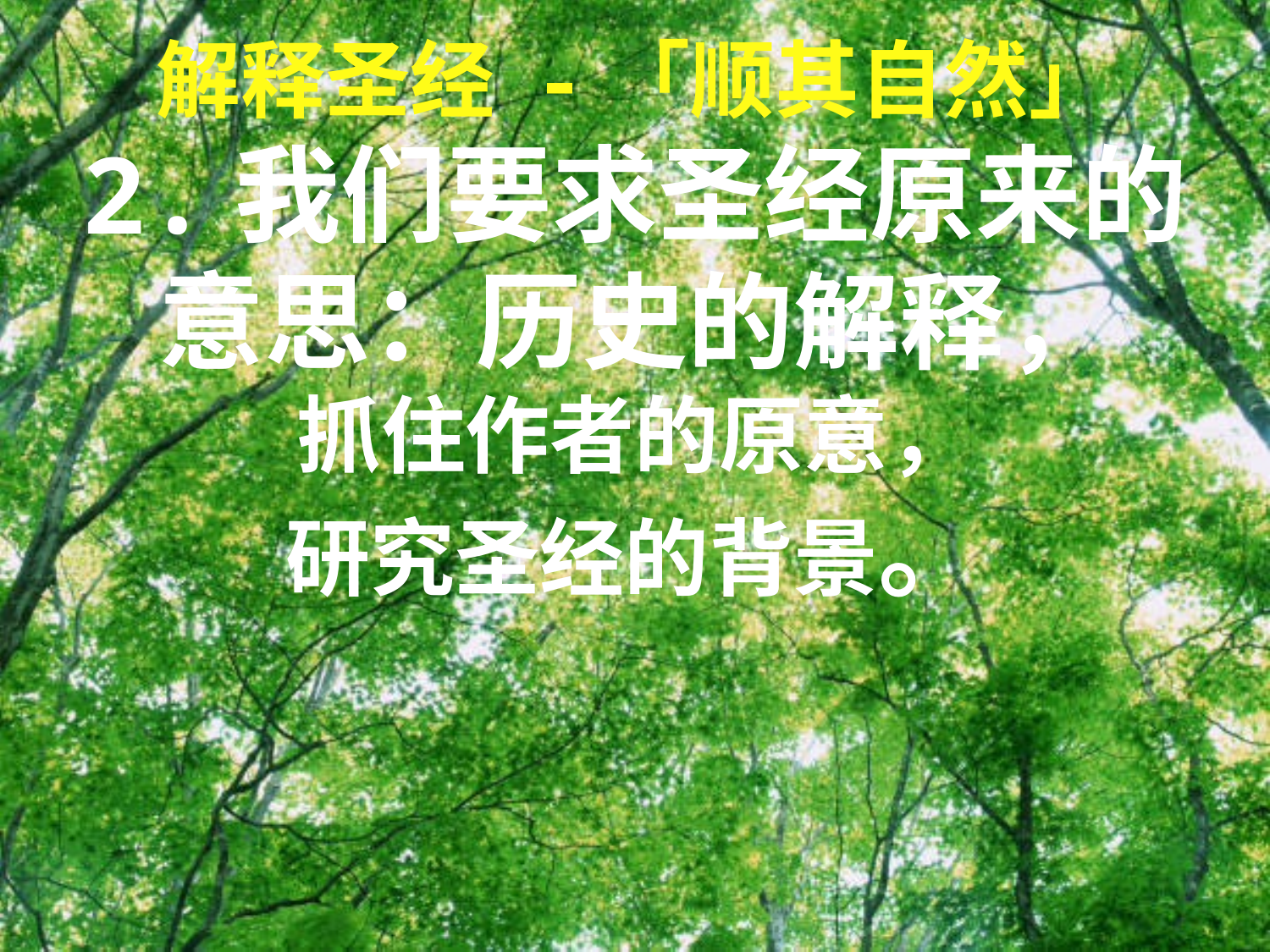

解释圣经 -「顺其自然」
2.我们要求圣经原来的意思：历史的解释，
抓住作者的原意，
研究圣经的背景。